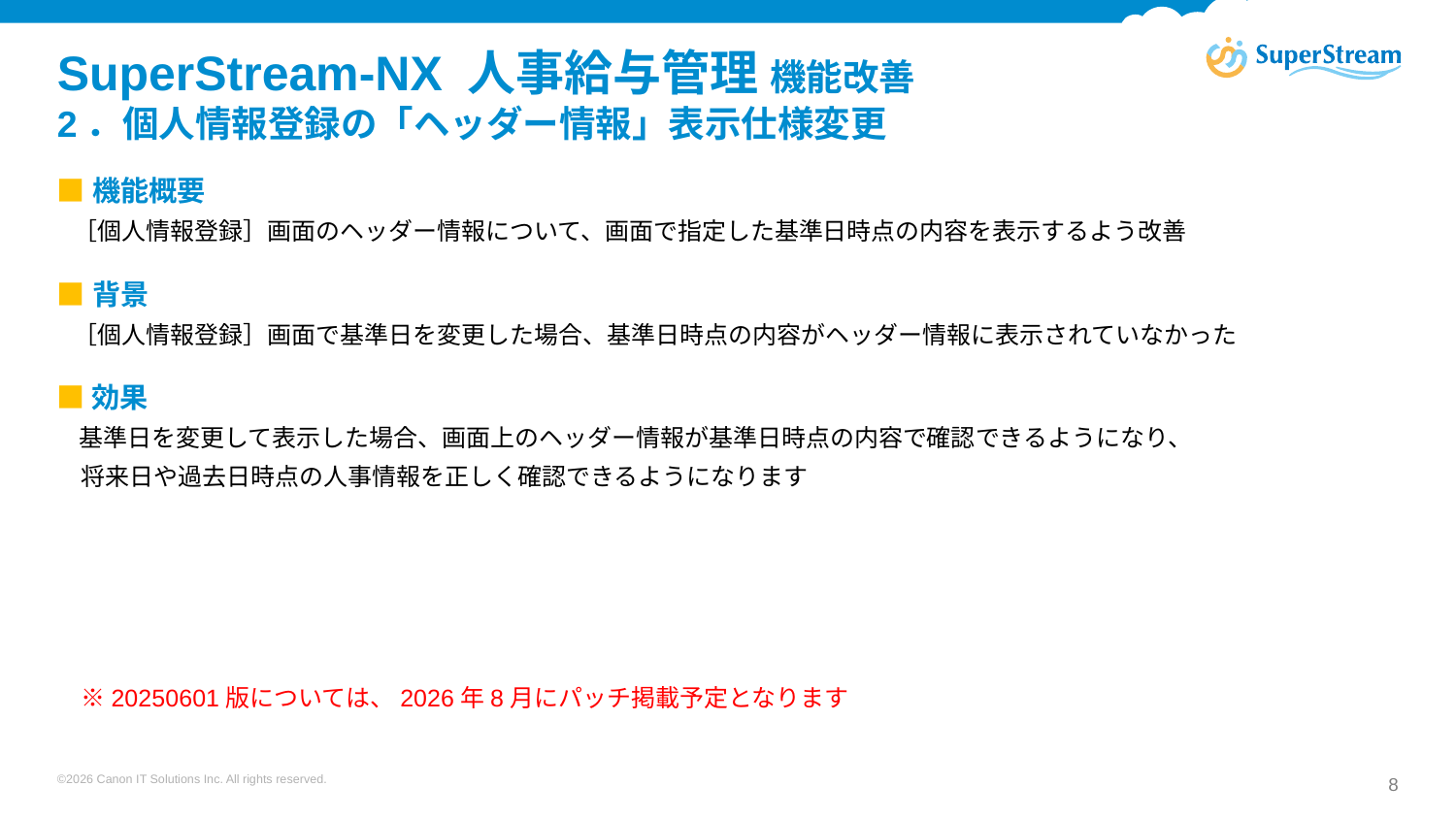

# SuperStream-NX 人事給与管理 機能改善 2．個人情報登録の「ヘッダー情報」表示仕様変更
■機能概要
  ［個人情報登録］画面のヘッダー情報について、画面で指定した基準日時点の内容を表示するよう改善
■背景
  ［個人情報登録］画面で基準日を変更した場合、基準日時点の内容がヘッダー情報に表示されていなかった
■効果
　基準日を変更して表示した場合、画面上のヘッダー情報が基準日時点の内容で確認できるようになり、
　将来日や過去日時点の人事情報を正しく確認できるようになります

　※20250601版については、2026年8月にパッチ掲載予定となります
©2026 Canon IT Solutions Inc. All rights reserved.
8